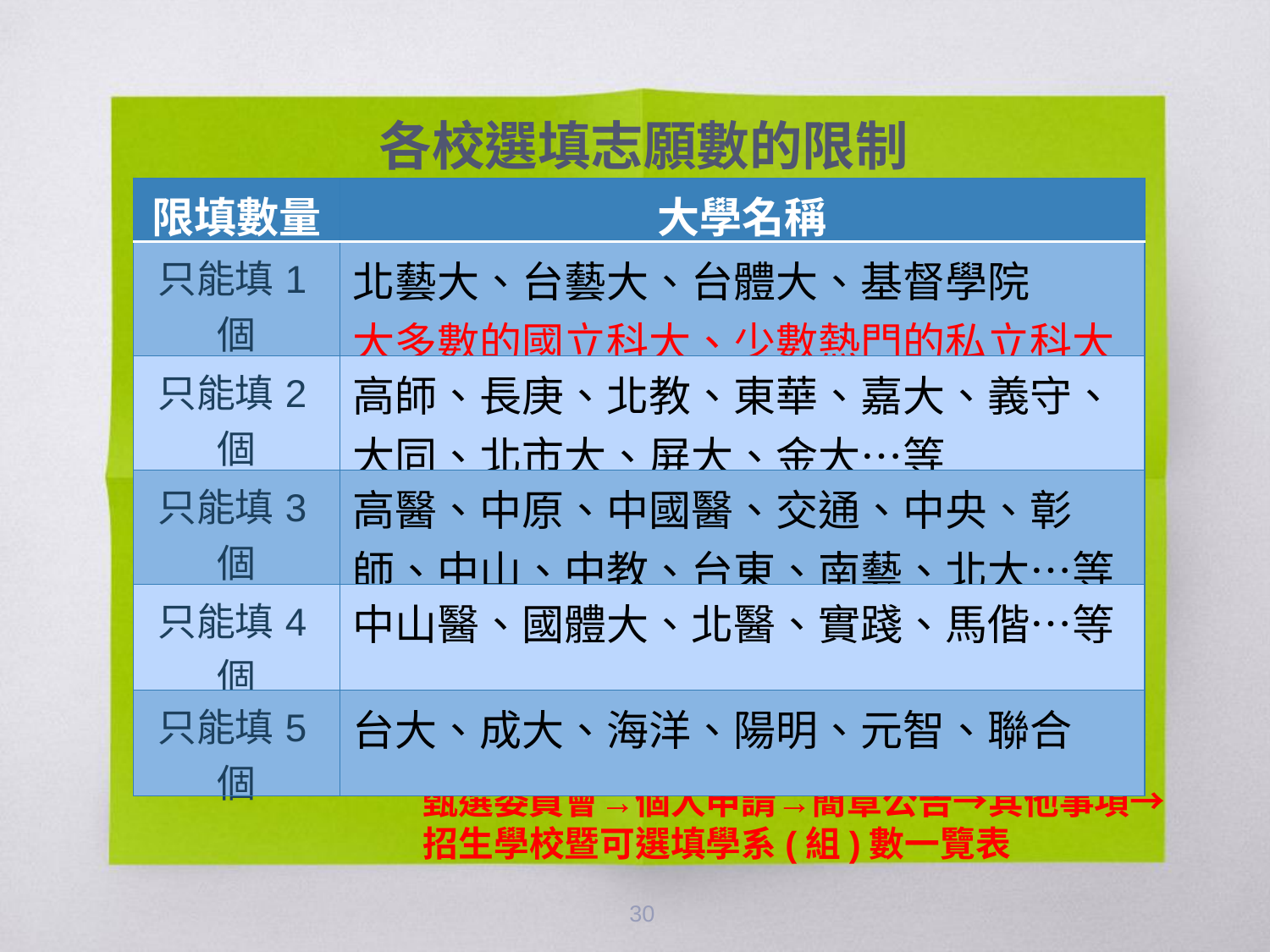

各校選填志願數的限制
| 限填數量 | 大學名稱 |
| --- | --- |
| 只能填1個 | 北藝大、台藝大、台體大、基督學院 大多數的國立科大、少數熱門的私立科大 |
| 只能填2個 | 高師、長庚、北教、東華、嘉大、義守、 大同、北市大、屏大、金大…等 |
| 只能填3個 | 高醫、中原、中國醫、交通、中央、彰師、中山、中教、台東、南藝、北大…等 |
| 只能填4個 | 中山醫、國體大、北醫、實踐、馬偕…等 |
| 只能填5個 | 台大、成大、海洋、陽明、元智、聯合 |

請主動查詢：
甄選委員會→個人申請→簡章公告→其他事項→
招生學校暨可選填學系(組)數一覽表

30